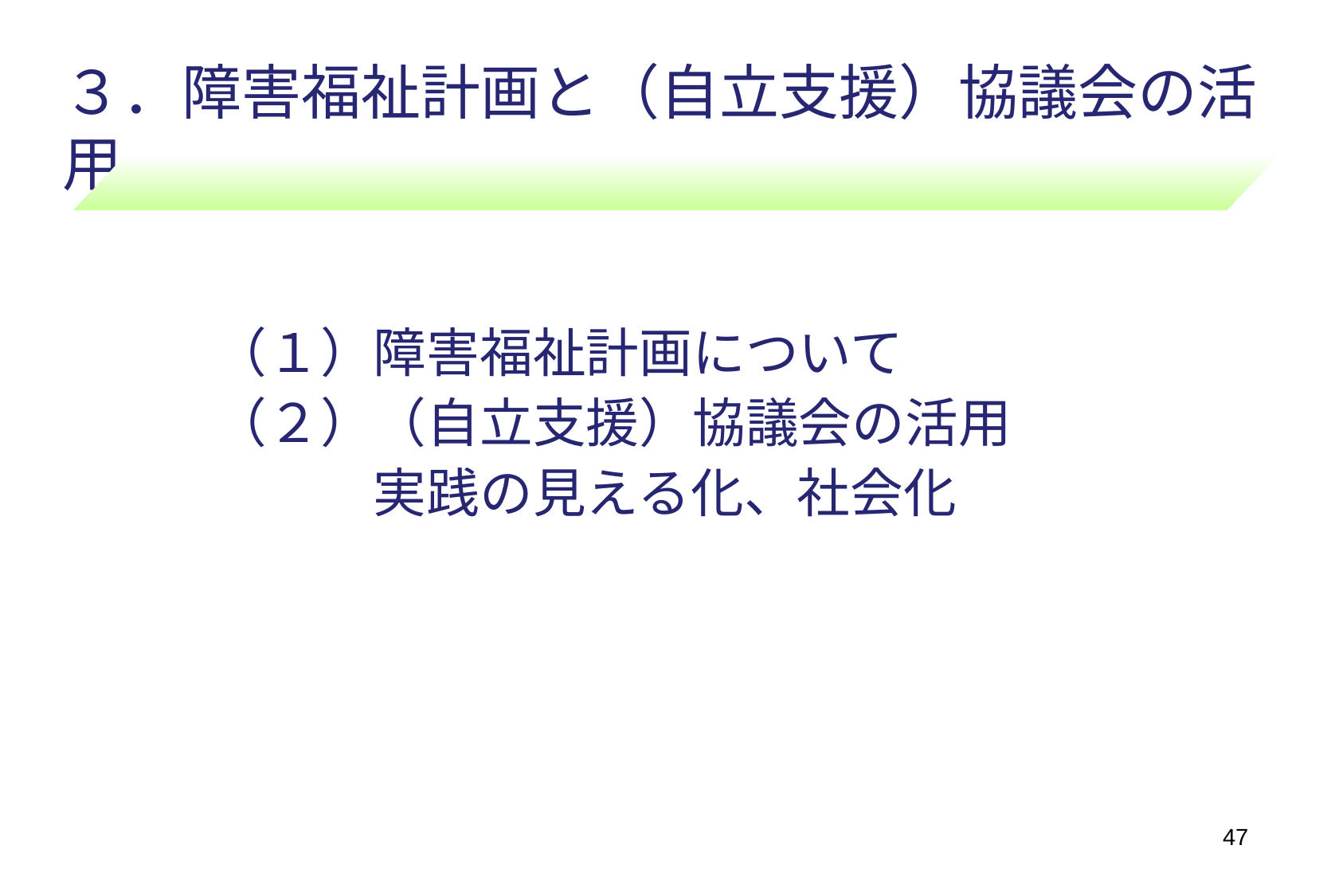

# ３．障害福祉計画と（自立支援）協議会の活用

（１）障害福祉計画について
（２）（自立支援）協議会の活用
　　　実践の見える化、社会化
47